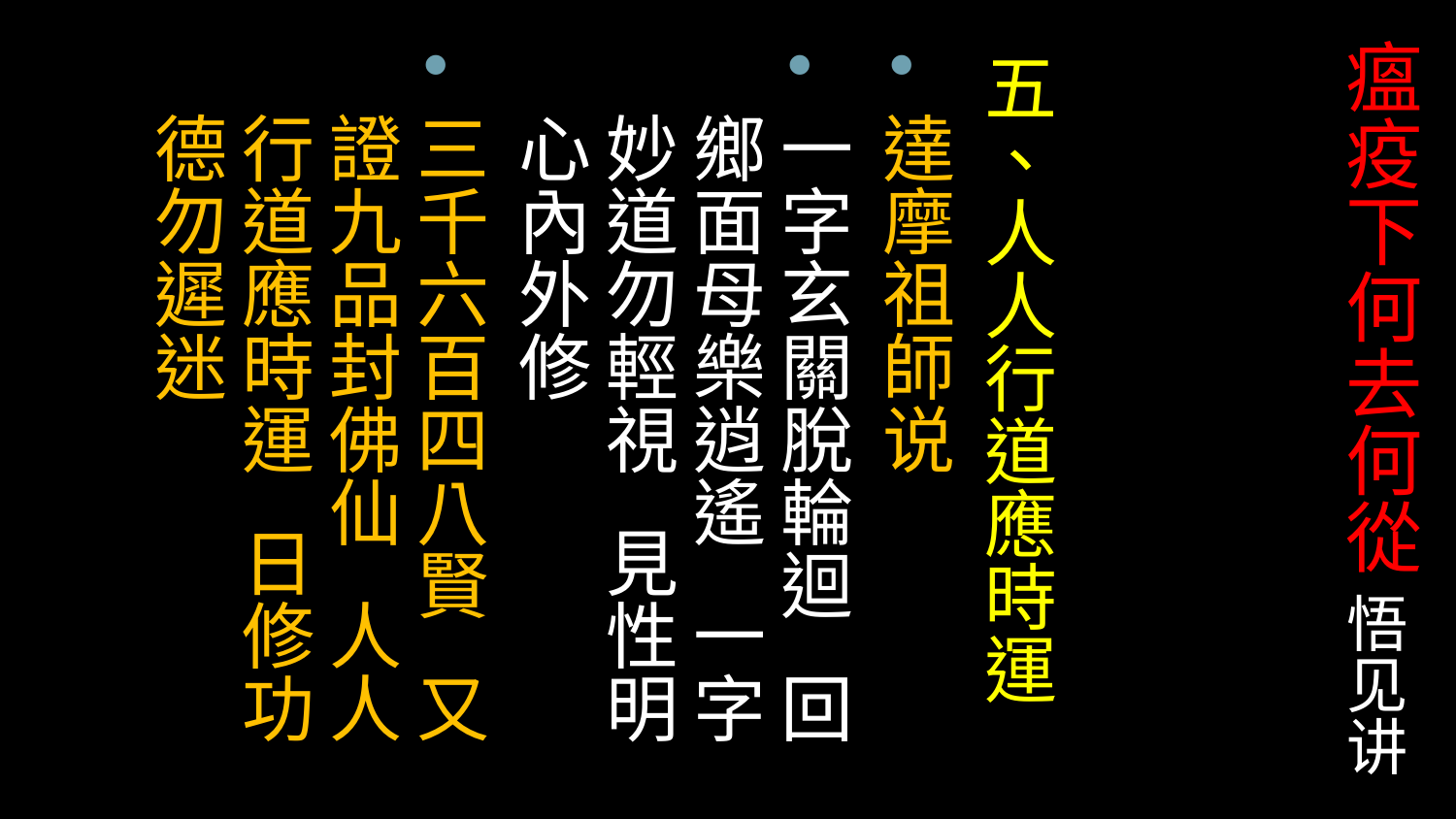

# 瘟疫下何去何從 悟见讲
五、人人行道應時運
達摩祖師说
一字玄關脫輪迴   回鄉面母樂逍遙   一字妙道勿輕視   見性明心內外修
三千六百四八賢   又證九品封佛仙   人人行道應時運   日修功德勿遲迷